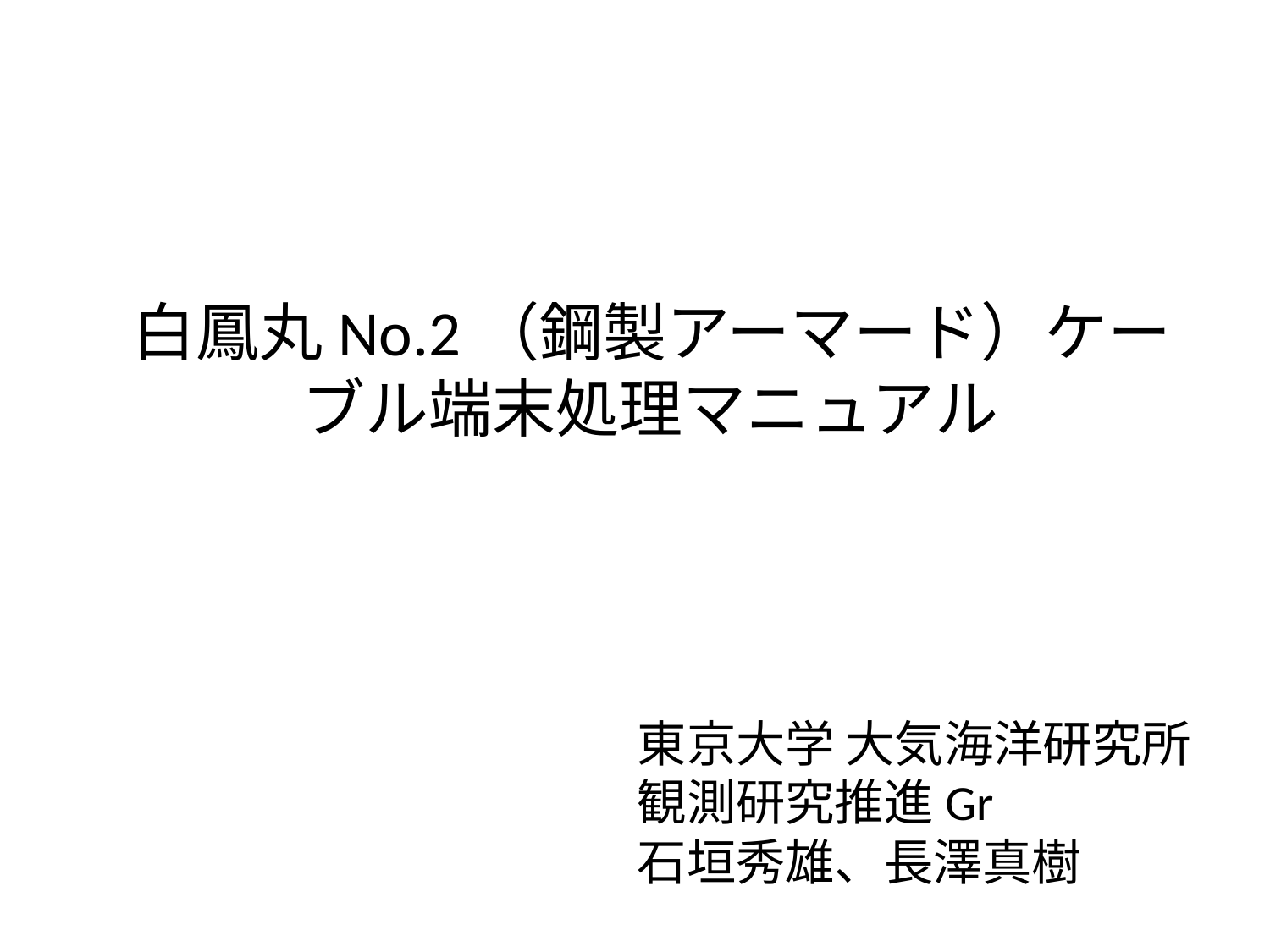

白鳳丸No.2（鋼製アーマード）ケーブル端末処理マニュアル
東京大学 大気海洋研究所
観測研究推進Gr
石垣秀雄、長澤真樹